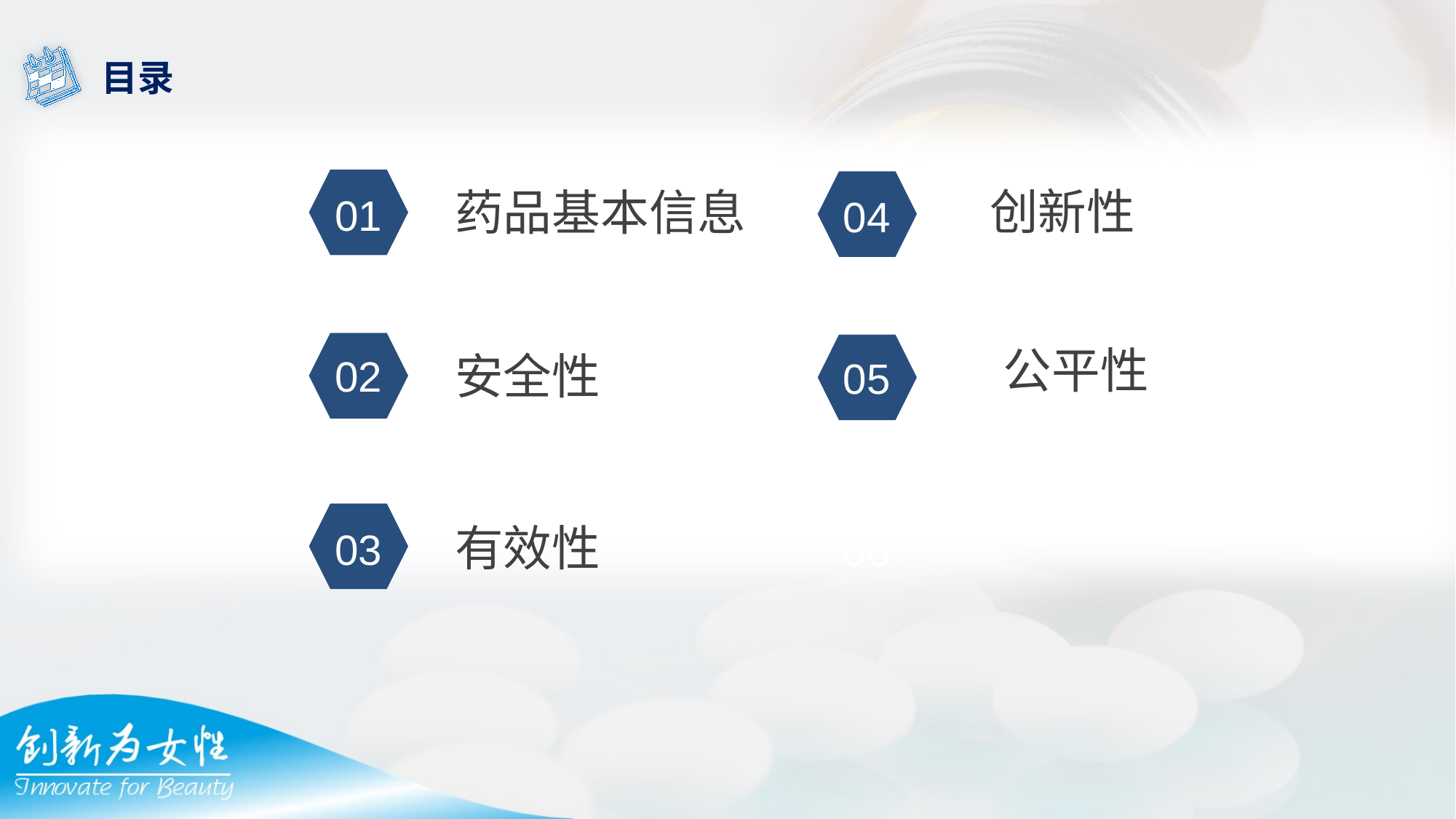

目录

创新性
药品基本信息
01
04

公平性
安全性
02
05

有效性
03
06